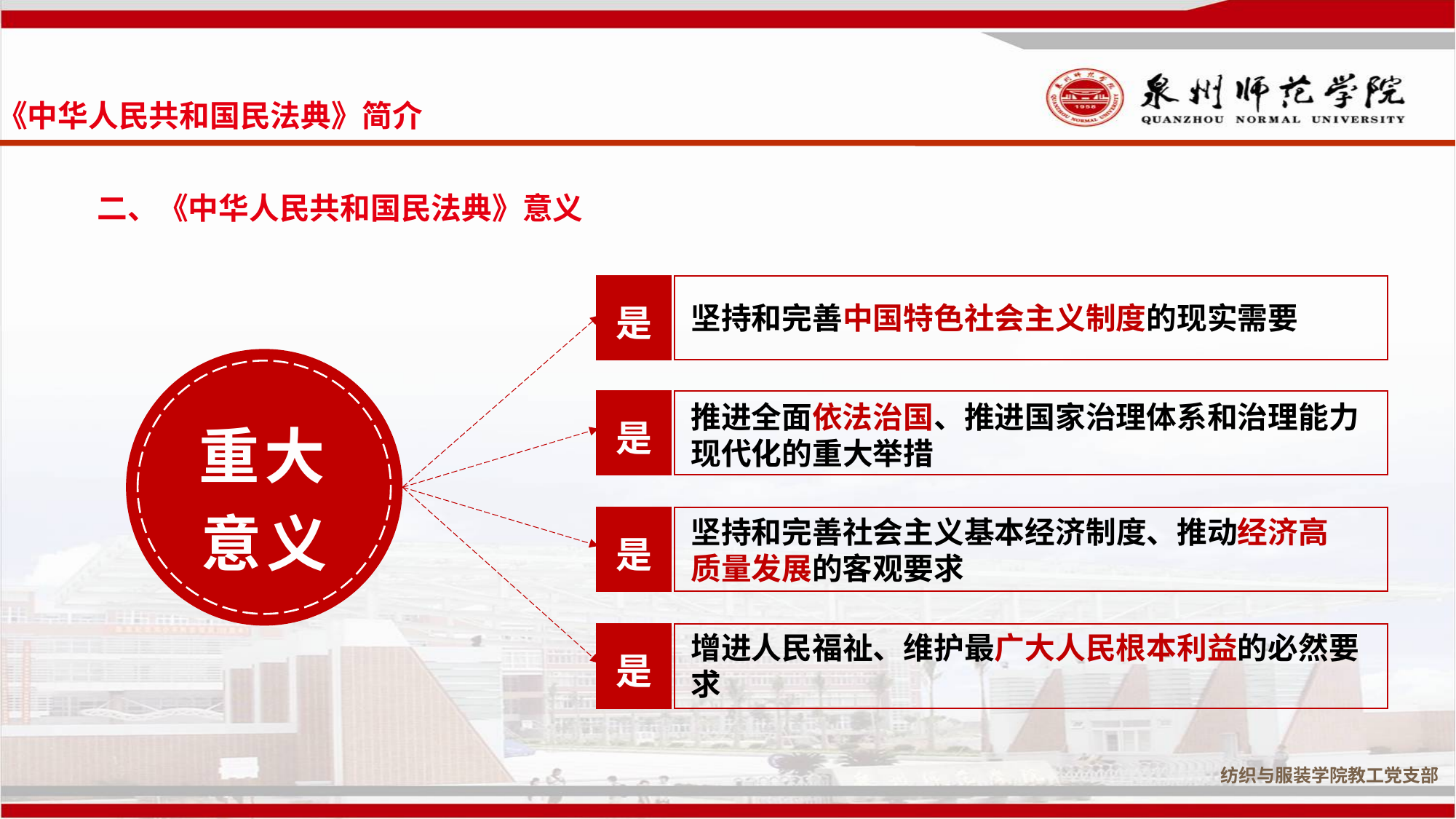

《中华人民共和国民法典》简介
二、《中华人民共和国民法典》意义

是
坚持和完善中国特色社会主义制度的现实需要

重大意义

推进全面依法治国、推进国家治理体系和治理能力现代化的重大举措
是

坚持和完善社会主义基本经济制度、推动经济高质量发展的客观要求
是
增进人民福祉、维护最广大人民根本利益的必然要求

是
纺织与服装学院教工党支部